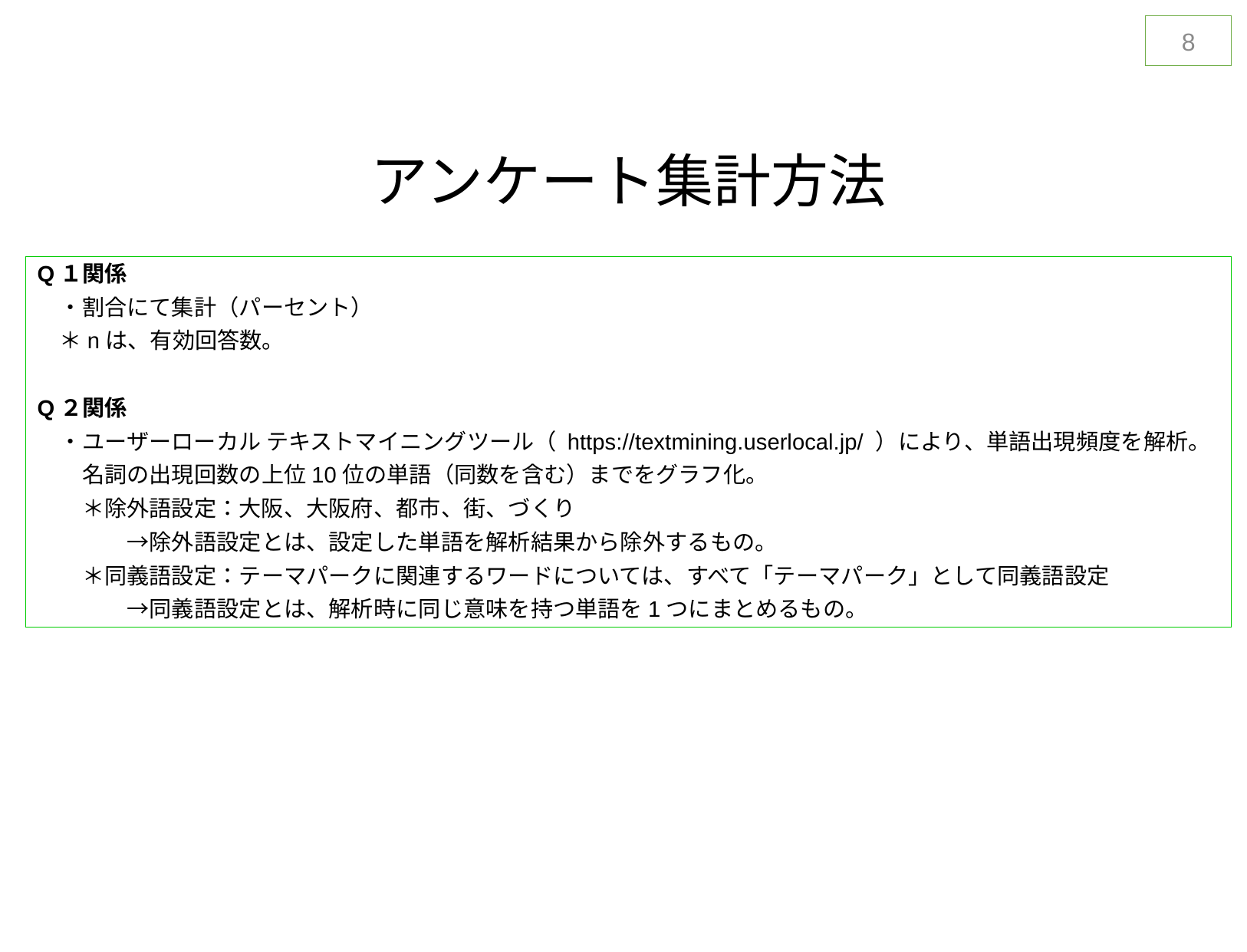

8
アンケート集計方法
Q１関係
　・割合にて集計（パーセント）
　＊nは、有効回答数。

Q２関係
　・ユーザーローカル テキストマイニングツール（ https://textmining.userlocal.jp/ ）により、単語出現頻度を解析。
　　名詞の出現回数の上位10位の単語（同数を含む）までをグラフ化。
　　＊除外語設定：大阪、大阪府、都市、街、づくり
　　　　→除外語設定とは、設定した単語を解析結果から除外するもの。
　　＊同義語設定：テーマパークに関連するワードについては、すべて「テーマパーク」として同義語設定
　　　　→同義語設定とは、解析時に同じ意味を持つ単語を1つにまとめるもの。